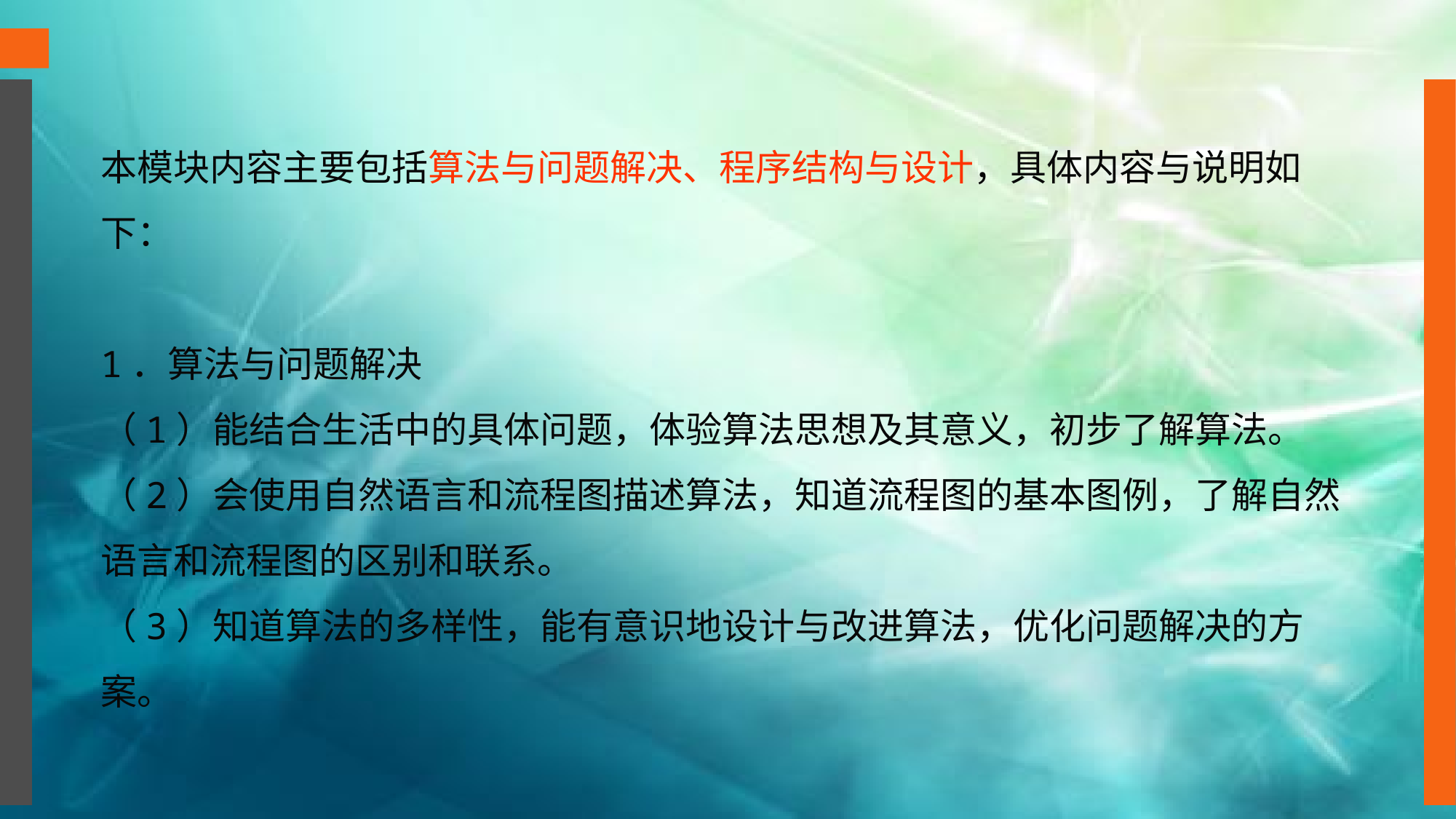

本模块内容主要包括算法与问题解决、程序结构与设计，具体内容与说明如下：

1．算法与问题解决
（1）能结合生活中的具体问题，体验算法思想及其意义，初步了解算法。
（2）会使用自然语言和流程图描述算法，知道流程图的基本图例，了解自然语言和流程图的区别和联系。
（3）知道算法的多样性，能有意识地设计与改进算法，优化问题解决的方案。